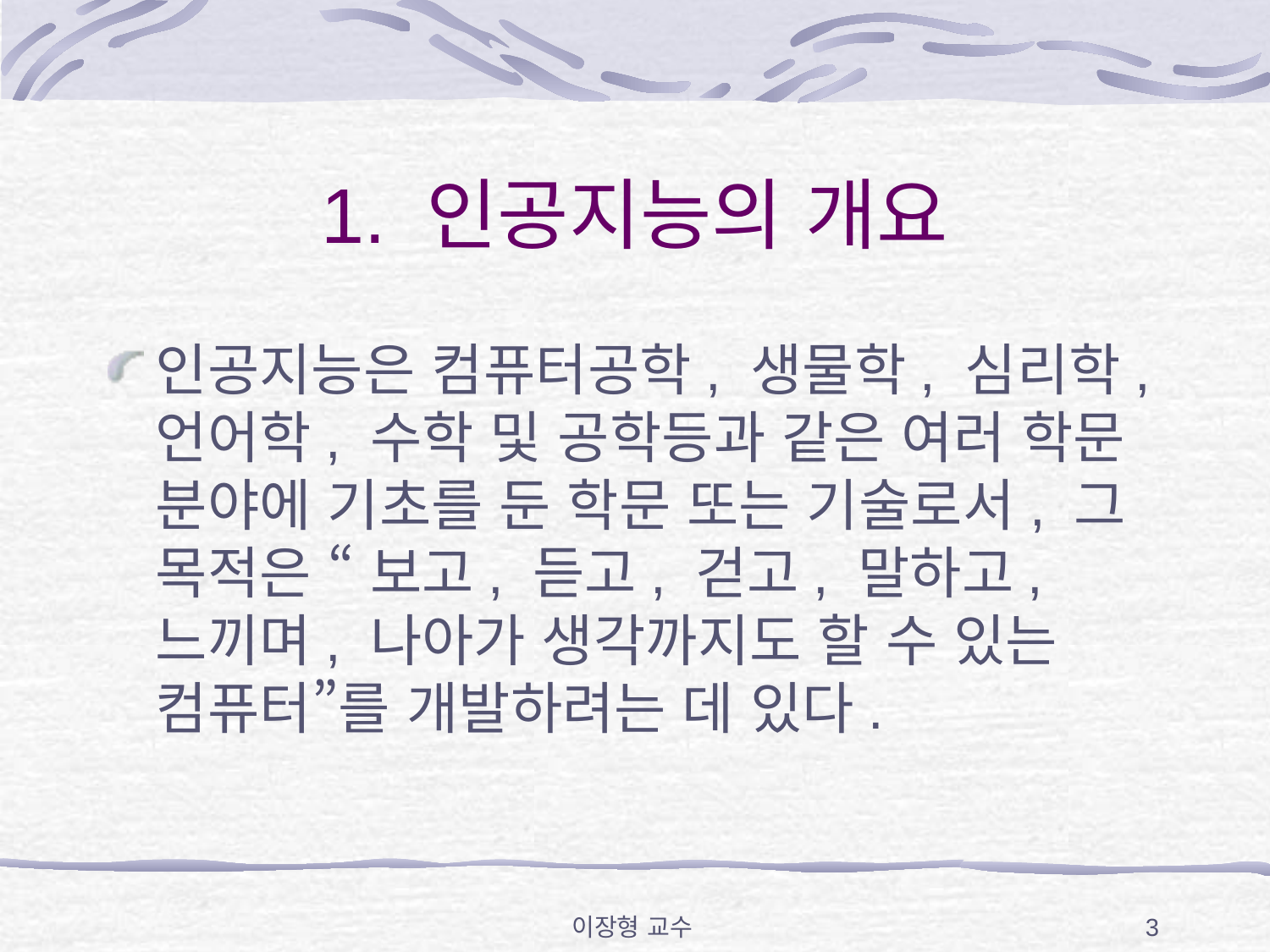

# 1. 인공지능의 개요
인공지능은 컴퓨터공학, 생물학, 심리학, 언어학, 수학 및 공학등과 같은 여러 학문 분야에 기초를 둔 학문 또는 기술로서, 그 목적은 “ 보고, 듣고, 걷고, 말하고, 느끼며, 나아가 생각까지도 할 수 있는 컴퓨터”를 개발하려는 데 있다.
이장형 교수
3